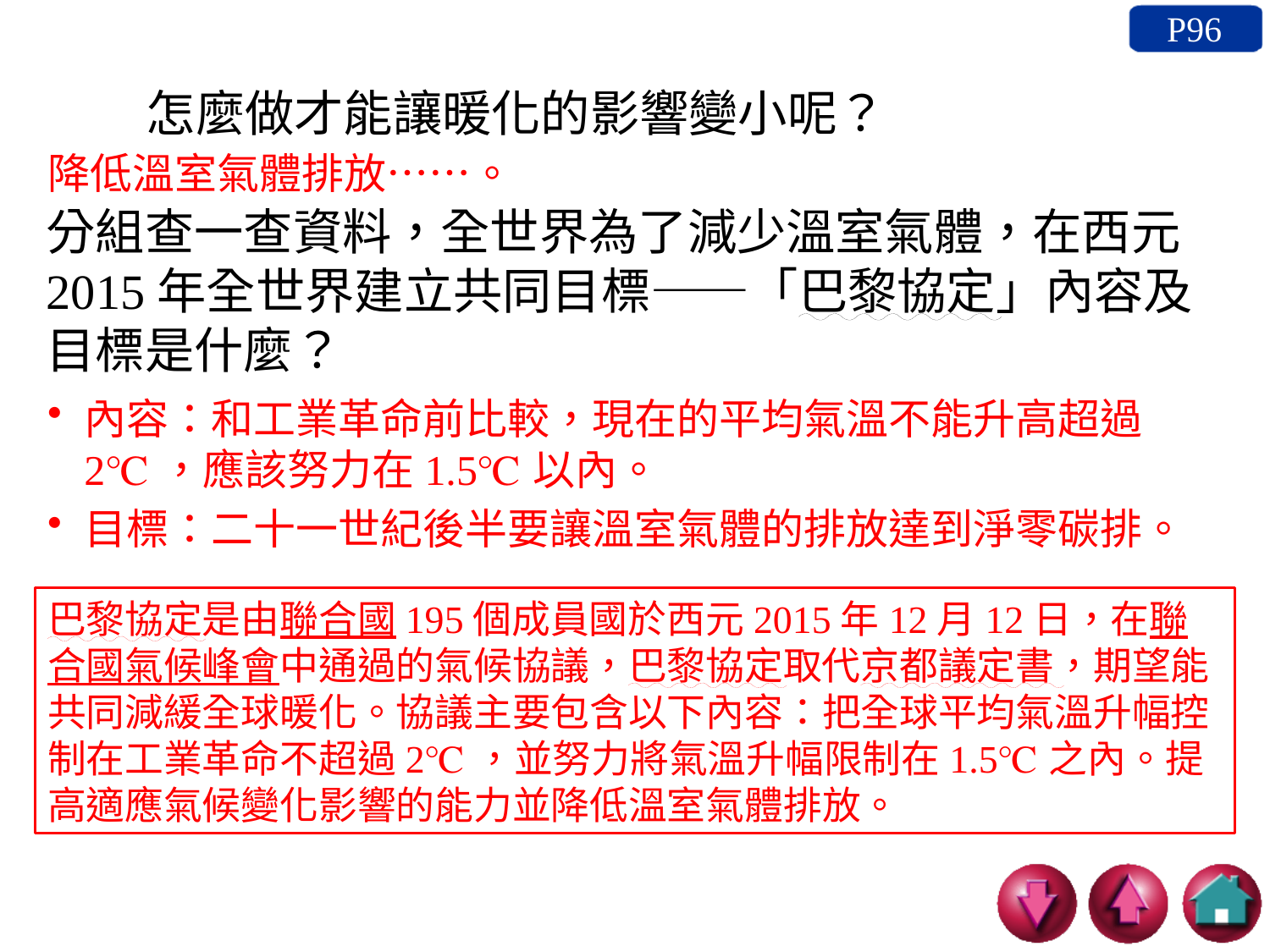

P96
怎麼做才能讓暖化的影響變小呢？

分組查一查資料，全世界為了減少溫室氣體，在西元2015年全世界建立共同目標——「巴黎協定」內容及目標是什麼？
降低溫室氣體排放……。
內容：和工業革命前比較，現在的平均氣溫不能升高超過2℃，應該努力在1.5℃以內。
目標：二十一世紀後半要讓溫室氣體的排放達到淨零碳排。
巴黎協定是由聯合國195個成員國於西元2015年12月12日，在聯合國氣候峰會中通過的氣候協議，巴黎協定取代京都議定書，期望能共同減緩全球暖化。協議主要包含以下內容：把全球平均氣溫升幅控制在工業革命不超過2℃，並努力將氣溫升幅限制在1.5℃之內。提高適應氣候變化影響的能力並降低溫室氣體排放。